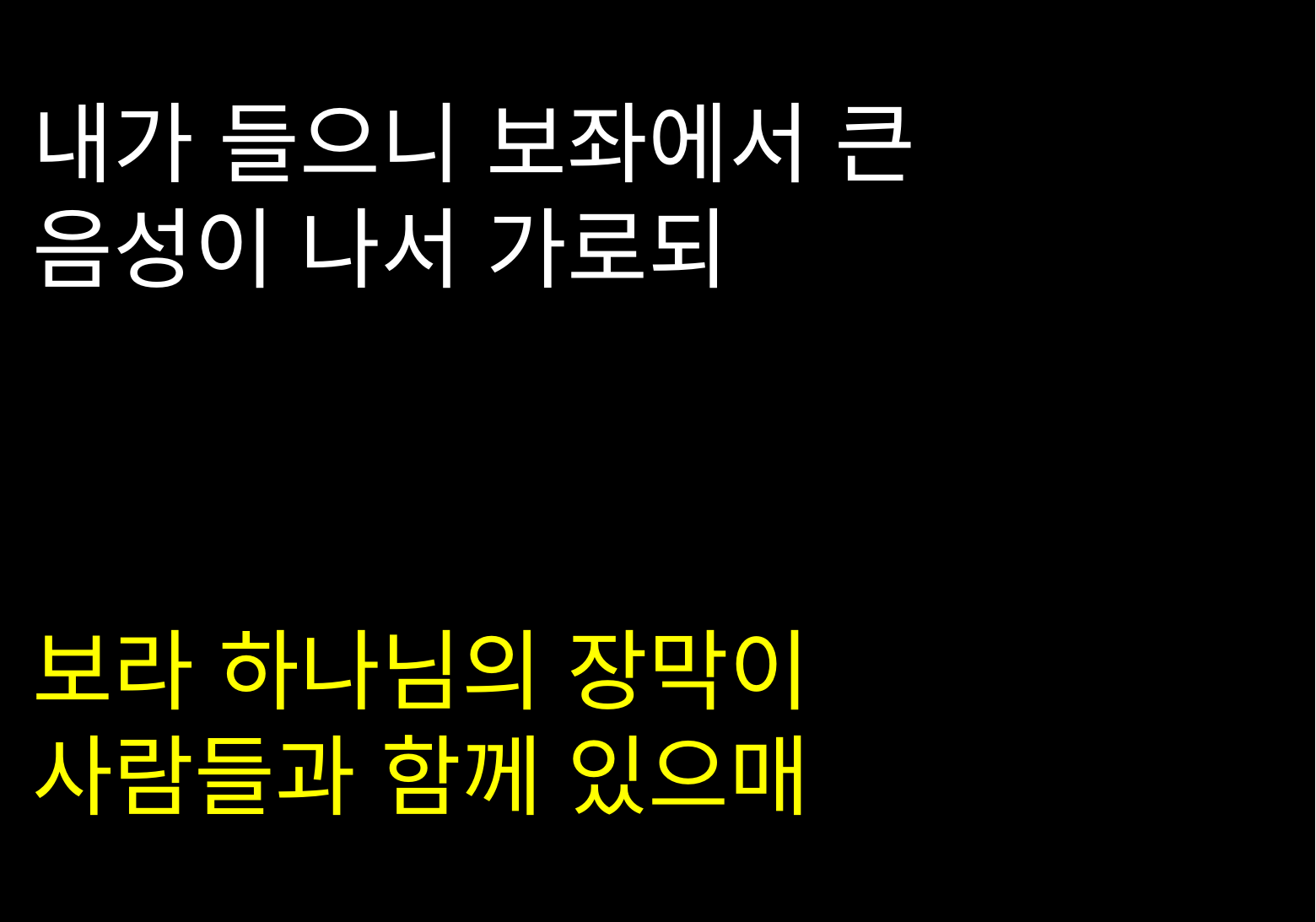

내가 들으니 보좌에서 큰
음성이 나서 가로되

보라 하나님의 장막이
사람들과 함께 있으매